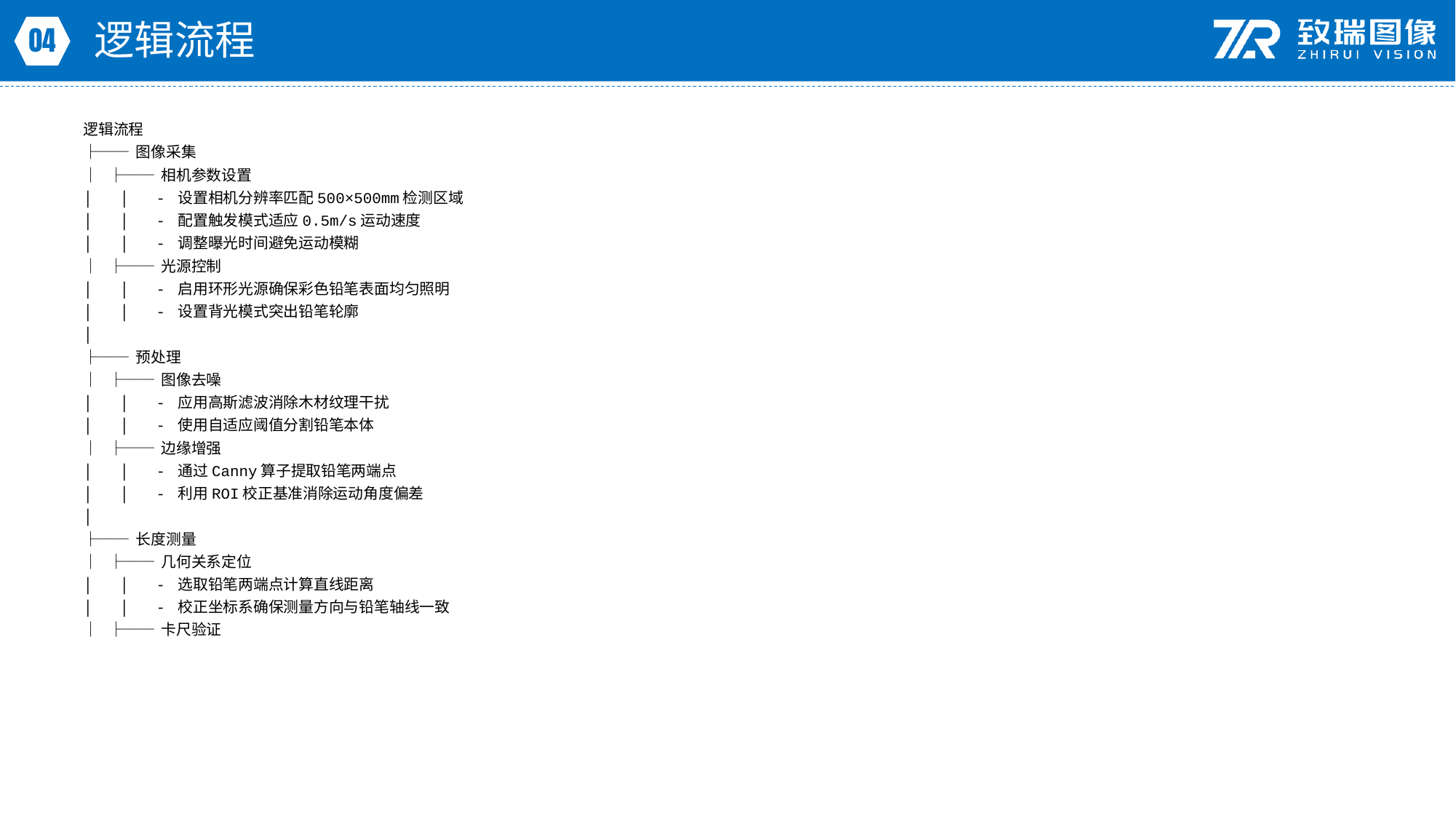

逻辑流程
04

逻辑流程
├── 图像采集
│   ├── 相机参数设置
│   │   - 设置相机分辨率匹配500×500mm检测区域
│   │   - 配置触发模式适应0.5m/s运动速度
│   │   - 调整曝光时间避免运动模糊
│   ├── 光源控制
│   │   - 启用环形光源确保彩色铅笔表面均匀照明
│   │   - 设置背光模式突出铅笔轮廓
│
├── 预处理
│   ├── 图像去噪
│   │   - 应用高斯滤波消除木材纹理干扰
│   │   - 使用自适应阈值分割铅笔本体
│   ├── 边缘增强
│   │   - 通过Canny算子提取铅笔两端点
│   │   - 利用ROI校正基准消除运动角度偏差
│
├── 长度测量
│   ├── 几何关系定位
│   │   - 选取铅笔两端点计算直线距离
│   │   - 校正坐标系确保测量方向与铅笔轴线一致
│   ├── 卡尺验证